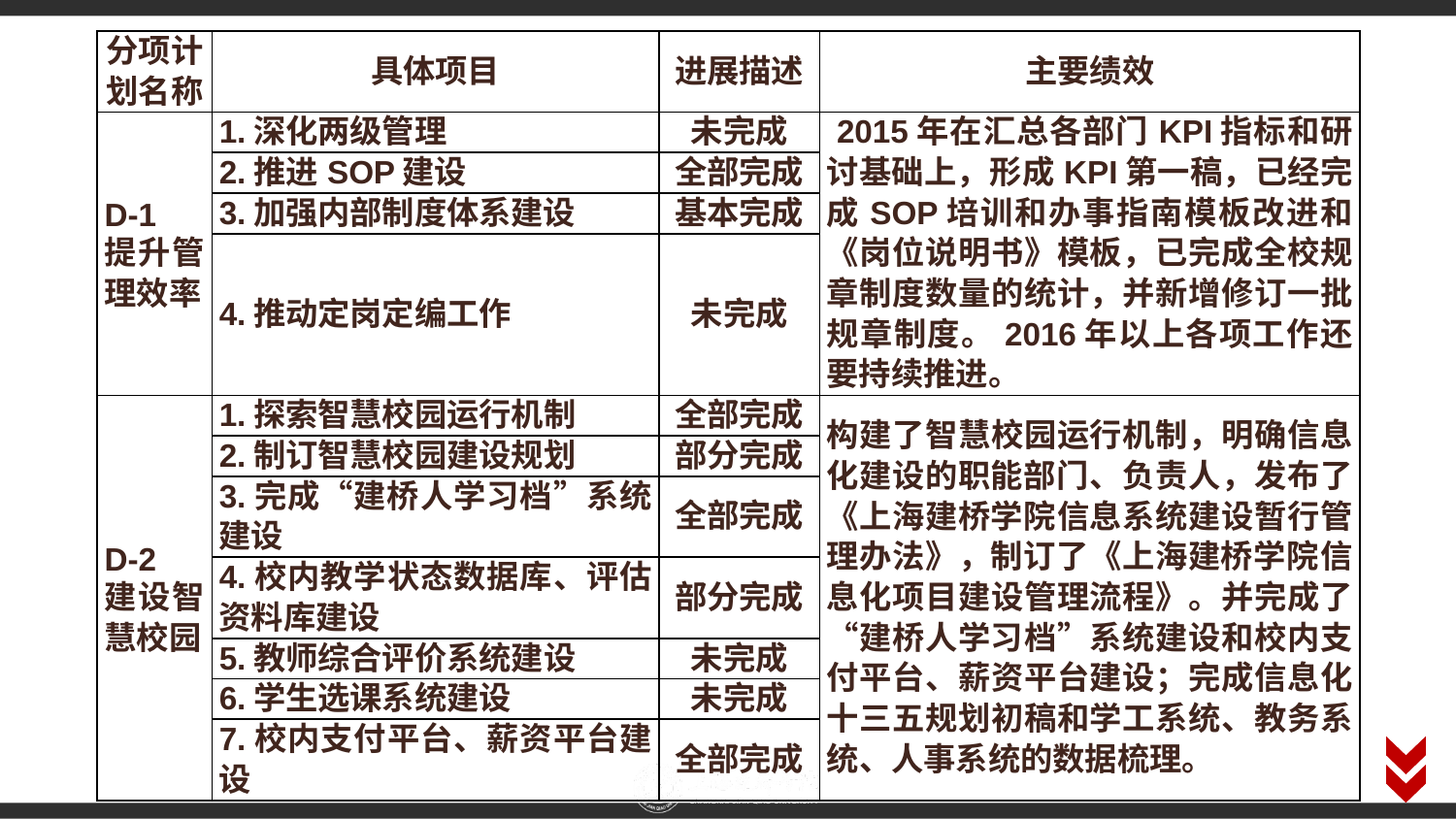

| 分项计划名称 | 具体项目 | 进展描述 | 主要绩效 |
| --- | --- | --- | --- |
| D-1 提升管理效率 | 1.深化两级管理 | 未完成 | 2015年在汇总各部门KPI指标和研讨基础上，形成KPI第一稿，已经完成SOP培训和办事指南模板改进和《岗位说明书》模板，已完成全校规章制度数量的统计，并新增修订一批规章制度。2016年以上各项工作还要持续推进。 |
|  | 2.推进SOP建设 | 全部完成 |  |
|  | 3.加强内部制度体系建设 | 基本完成 |  |
|  | 4.推动定岗定编工作 | 未完成 |  |
| D-2 建设智慧校园 | 1.探索智慧校园运行机制 | 全部完成 | 构建了智慧校园运行机制，明确信息化建设的职能部门、负责人，发布了《上海建桥学院信息系统建设暂行管理办法》，制订了《上海建桥学院信息化项目建设管理流程》。并完成了“建桥人学习档”系统建设和校内支付平台、薪资平台建设；完成信息化十三五规划初稿和学工系统、教务系统、人事系统的数据梳理。 |
|  | 2.制订智慧校园建设规划 | 部分完成 |  |
|  | 3.完成“建桥人学习档”系统建设 | 全部完成 |  |
|  | 4.校内教学状态数据库、评估资料库建设 | 部分完成 |  |
|  | 5.教师综合评价系统建设 | 未完成 |  |
|  | 6.学生选课系统建设 | 未完成 |  |
|  | 7.校内支付平台、薪资平台建设 | 全部完成 |  |